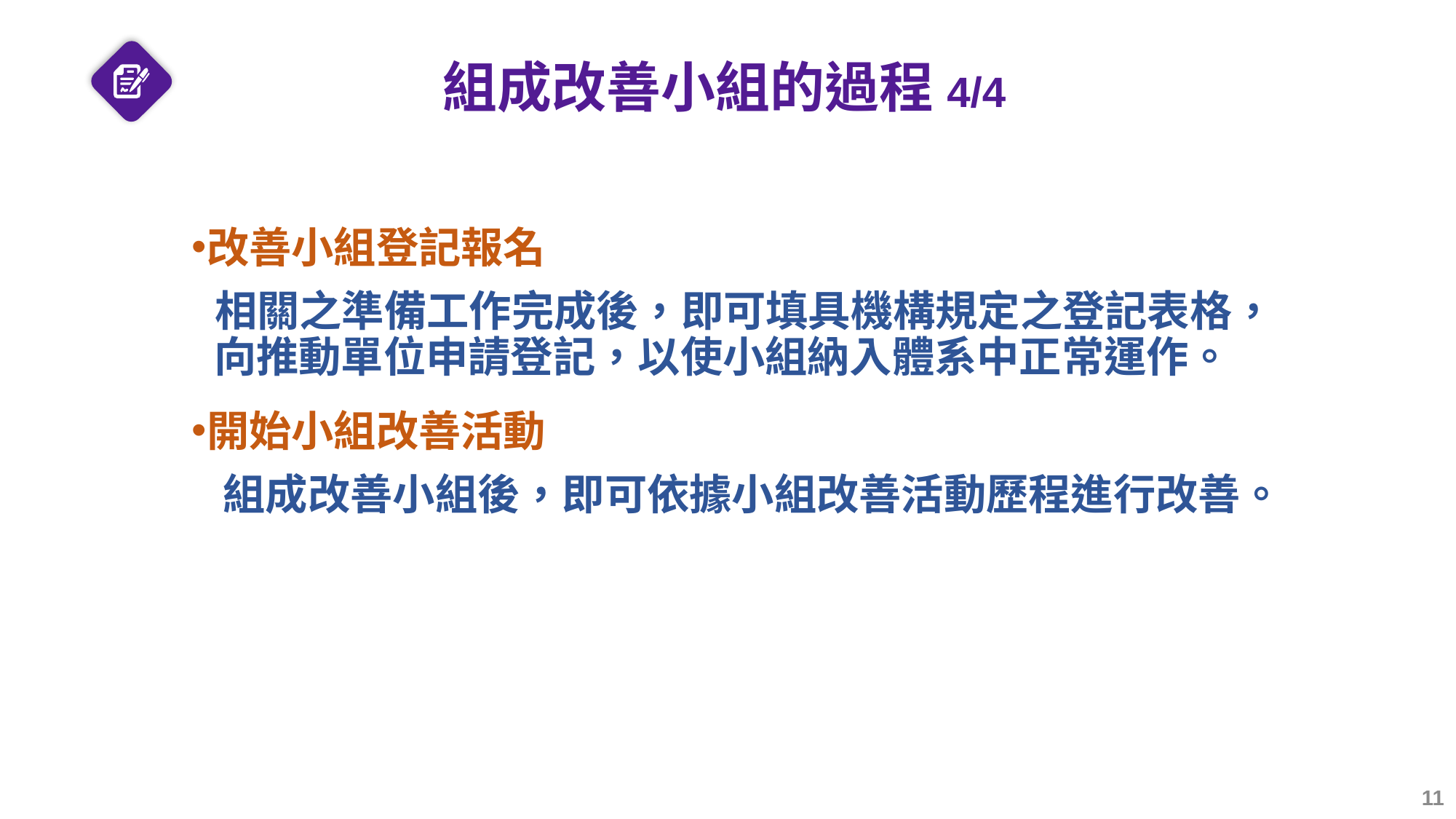

# 組成改善小組的過程4/4
改善小組登記報名
相關之準備工作完成後，即可填具機構規定之登記表格，向推動單位申請登記，以使小組納入體系中正常運作。
開始小組改善活動
組成改善小組後，即可依據小組改善活動歷程進行改善。
11